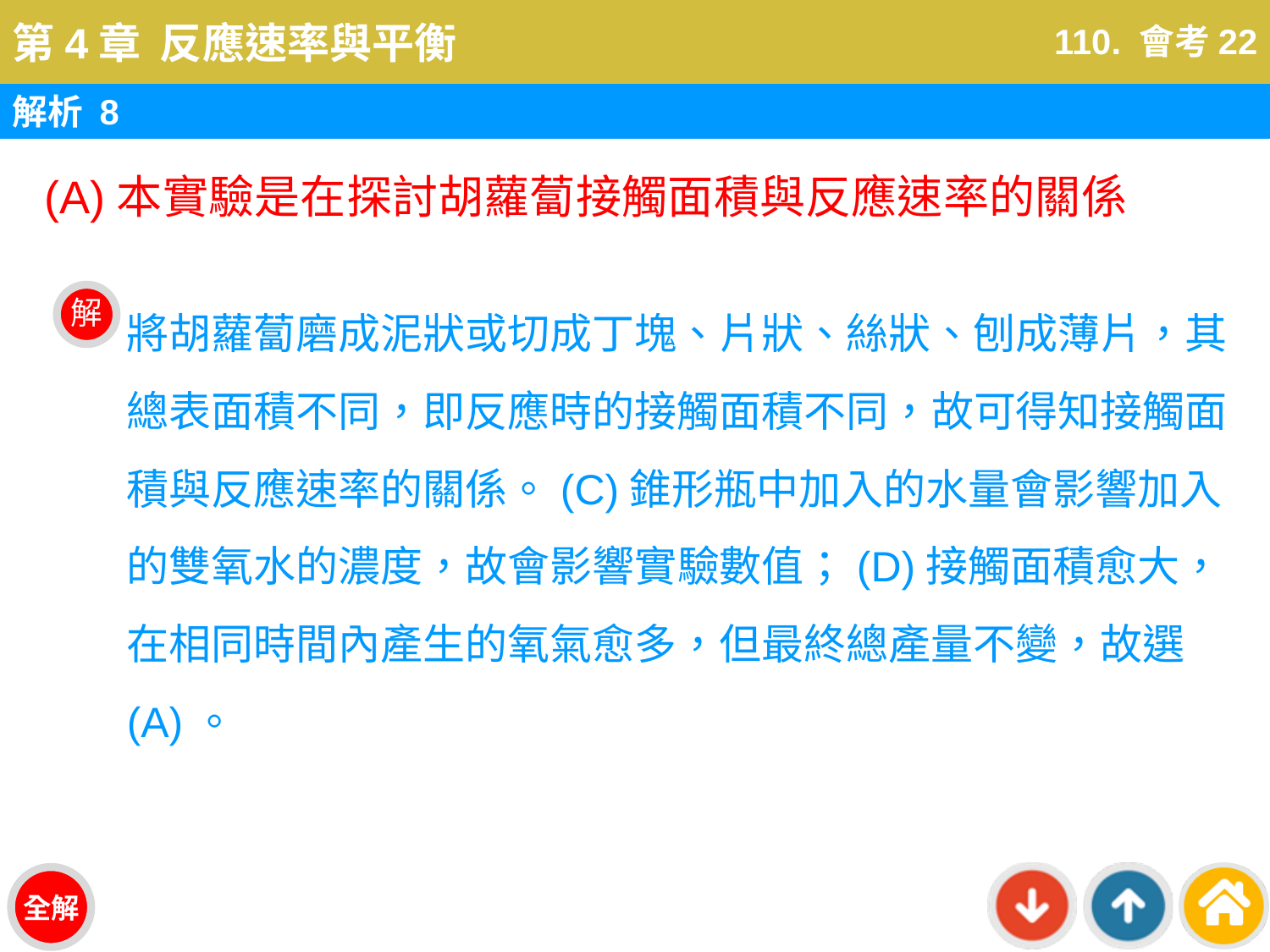

110. 會考22
解析 8
(A)本實驗是在探討胡蘿蔔接觸面積與反應速率的關係
將胡蘿蔔磨成泥狀或切成丁塊、片狀、絲狀、刨成薄片，其總表面積不同，即反應時的接觸面積不同，故可得知接觸面積與反應速率的關係。(C)錐形瓶中加入的水量會影響加入的雙氧水的濃度，故會影響實驗數值；(D)接觸面積愈大，在相同時間內產生的氧氣愈多，但最終總產量不變，故選(A)。
解
全解